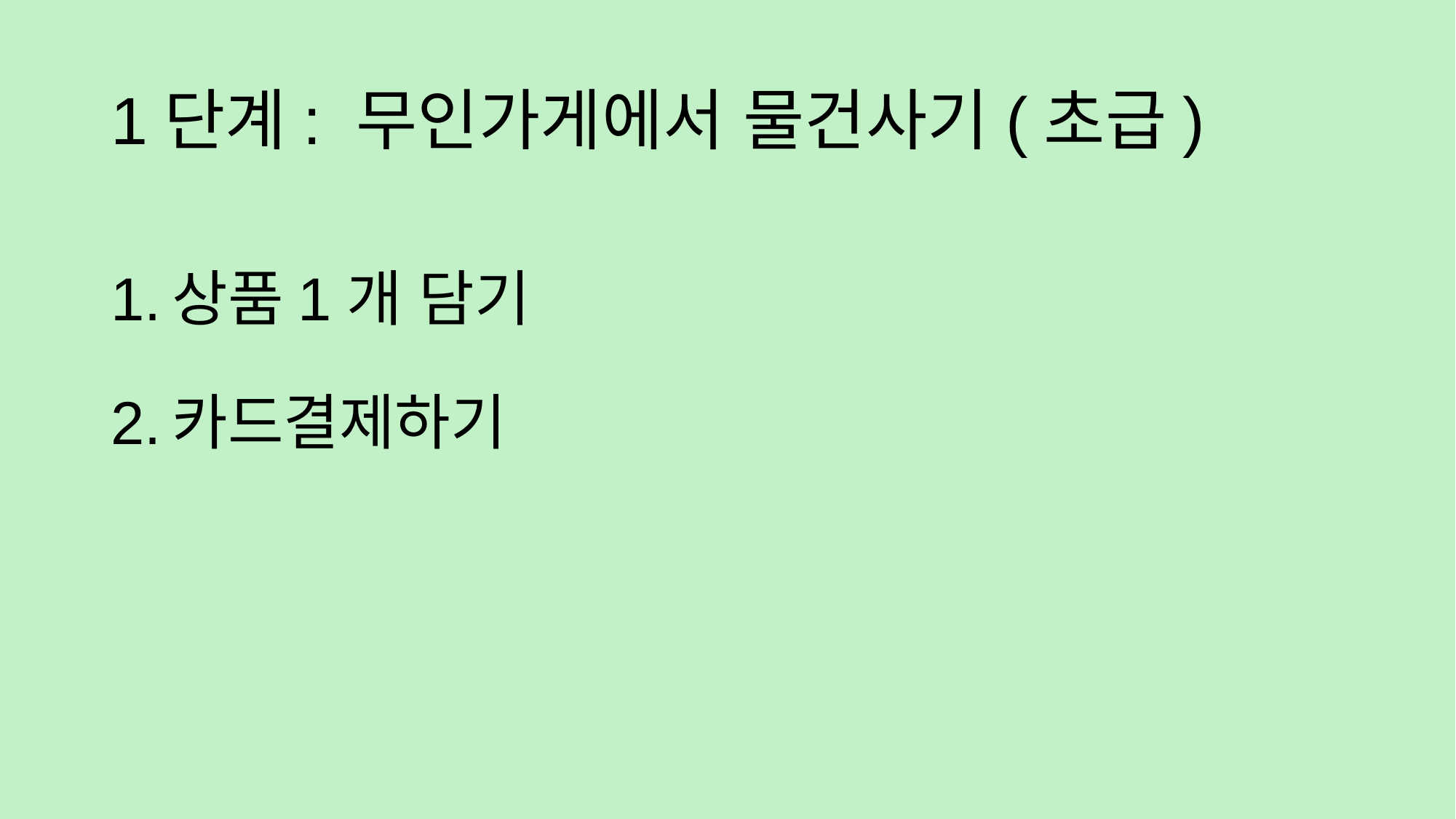

# 1단계: 무인가게에서 물건사기(초급)
상품1개 담기
카드결제하기